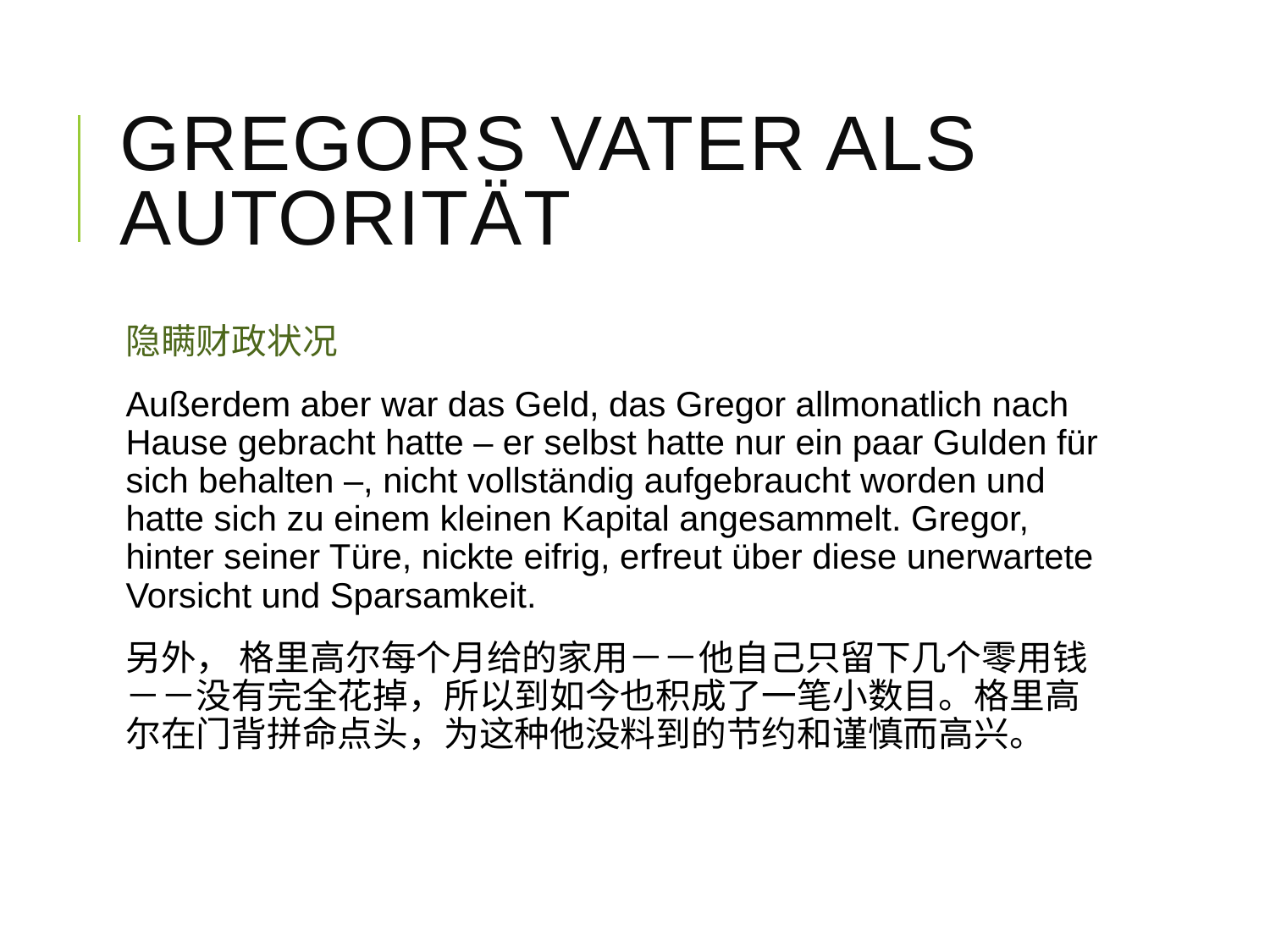

# Gregors Vater als Autorität
隐瞒财政状况
Außerdem aber war das Geld, das Gregor allmonatlich nach Hause gebracht hatte – er selbst hatte nur ein paar Gulden für sich behalten –, nicht vollständig aufgebraucht worden und hatte sich zu einem kleinen Kapital angesammelt. Gregor, hinter seiner Türe, nickte eifrig, erfreut über diese unerwartete Vorsicht und Sparsamkeit.
另外， 格里高尔每个月给的家用－－他自己只留下几个零用钱－－没有完全花掉，所以到如今也积成了一笔小数目。格里高尔在门背拼命点头，为这种他没料到的节约和谨慎而高兴。